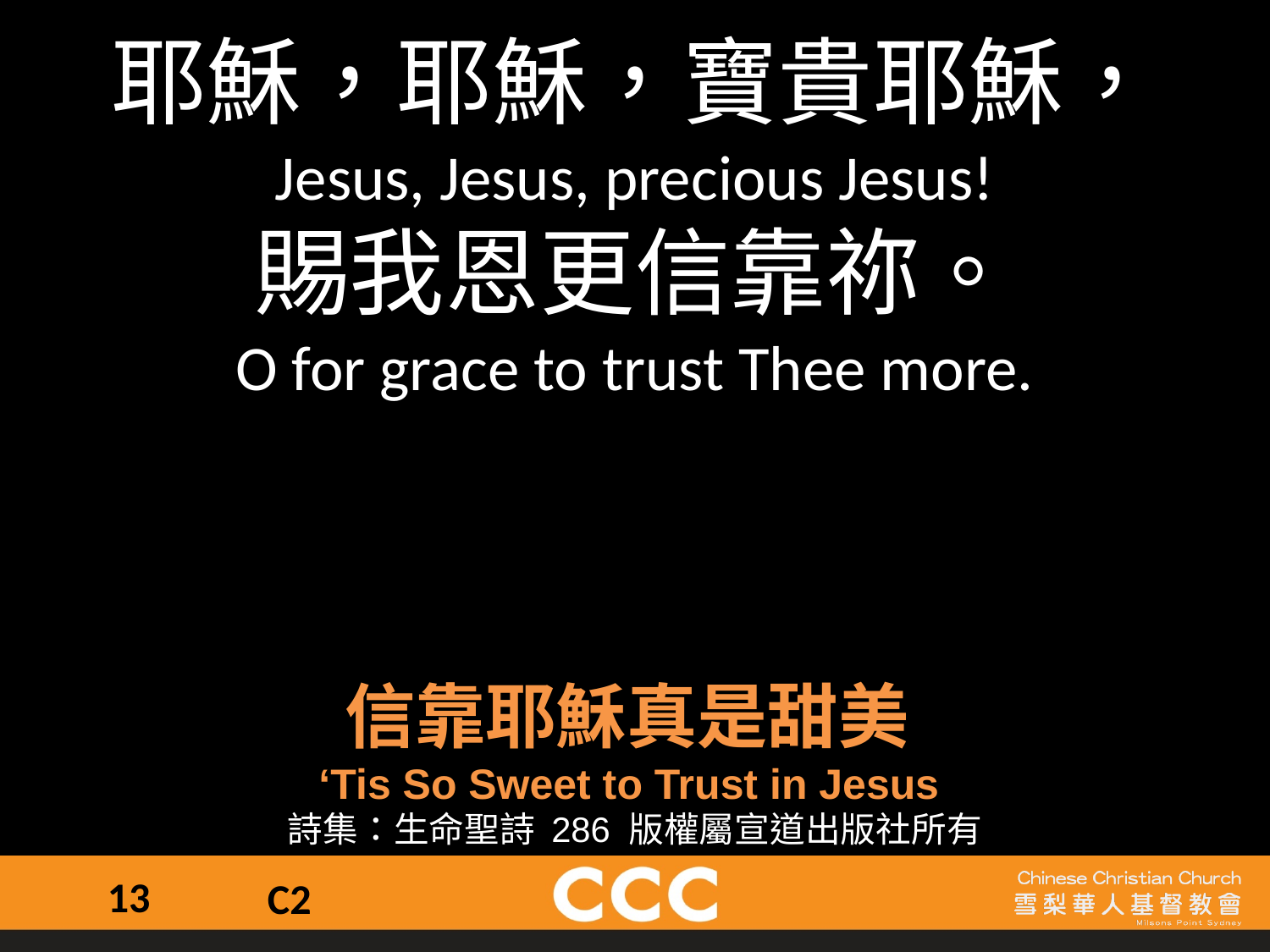

耶穌，耶穌，寶貴耶穌，
Jesus, Jesus, precious Jesus!
賜我恩更信靠祢。
O for grace to trust Thee more.

信靠耶穌真是甜美
‘Tis So Sweet to Trust in Jesus
詩集：生命聖詩 286 版權屬宣道出版社所有
13
C2